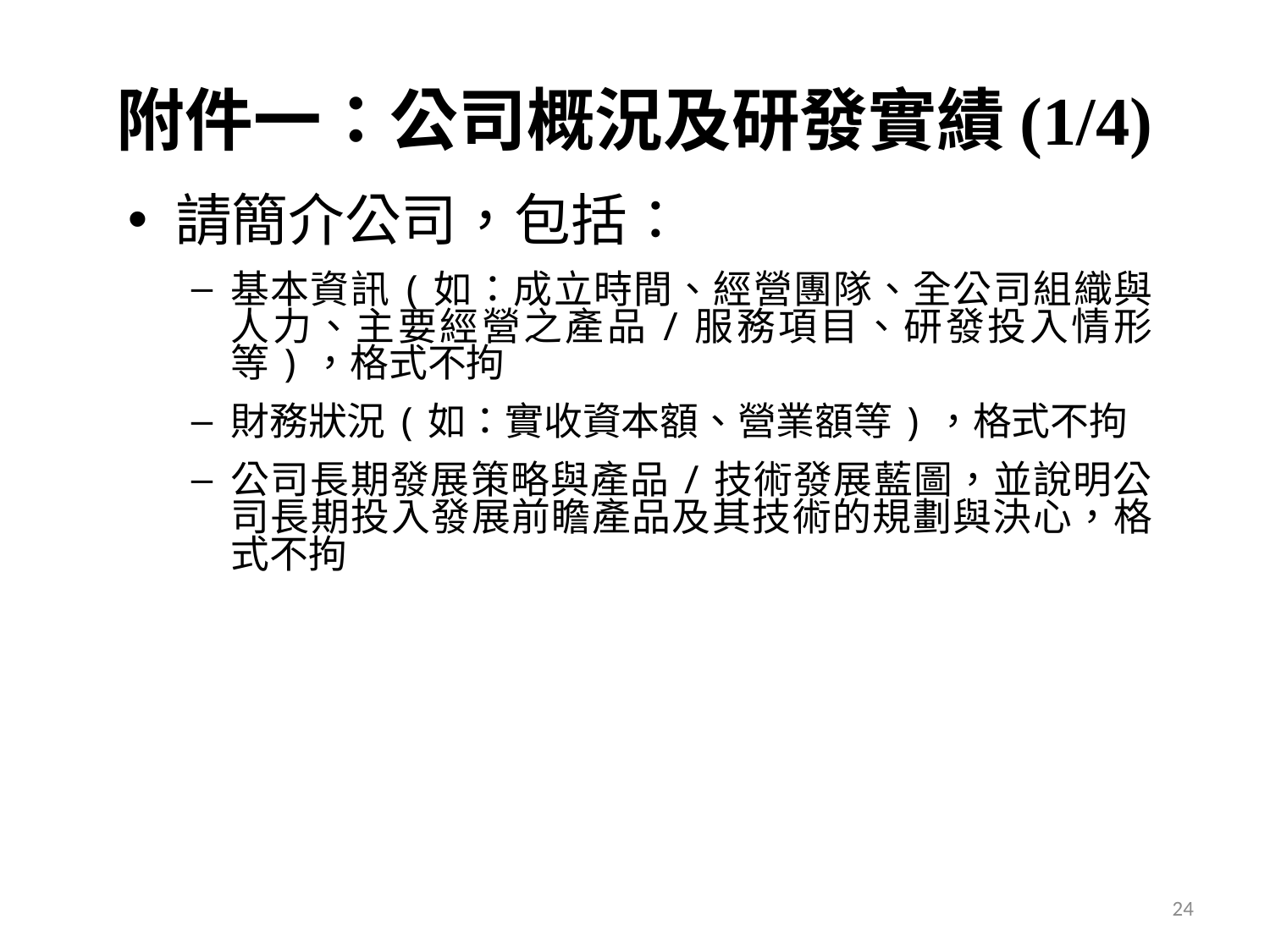

# 附件一：公司概況及研發實績(1/4)
請簡介公司，包括：
基本資訊(如：成立時間、經營團隊、全公司組織與人力、主要經營之產品/服務項目、研發投入情形等)，格式不拘
財務狀況(如：實收資本額、營業額等)，格式不拘
公司長期發展策略與產品/技術發展藍圖，並說明公司長期投入發展前瞻產品及其技術的規劃與決心，格式不拘
24